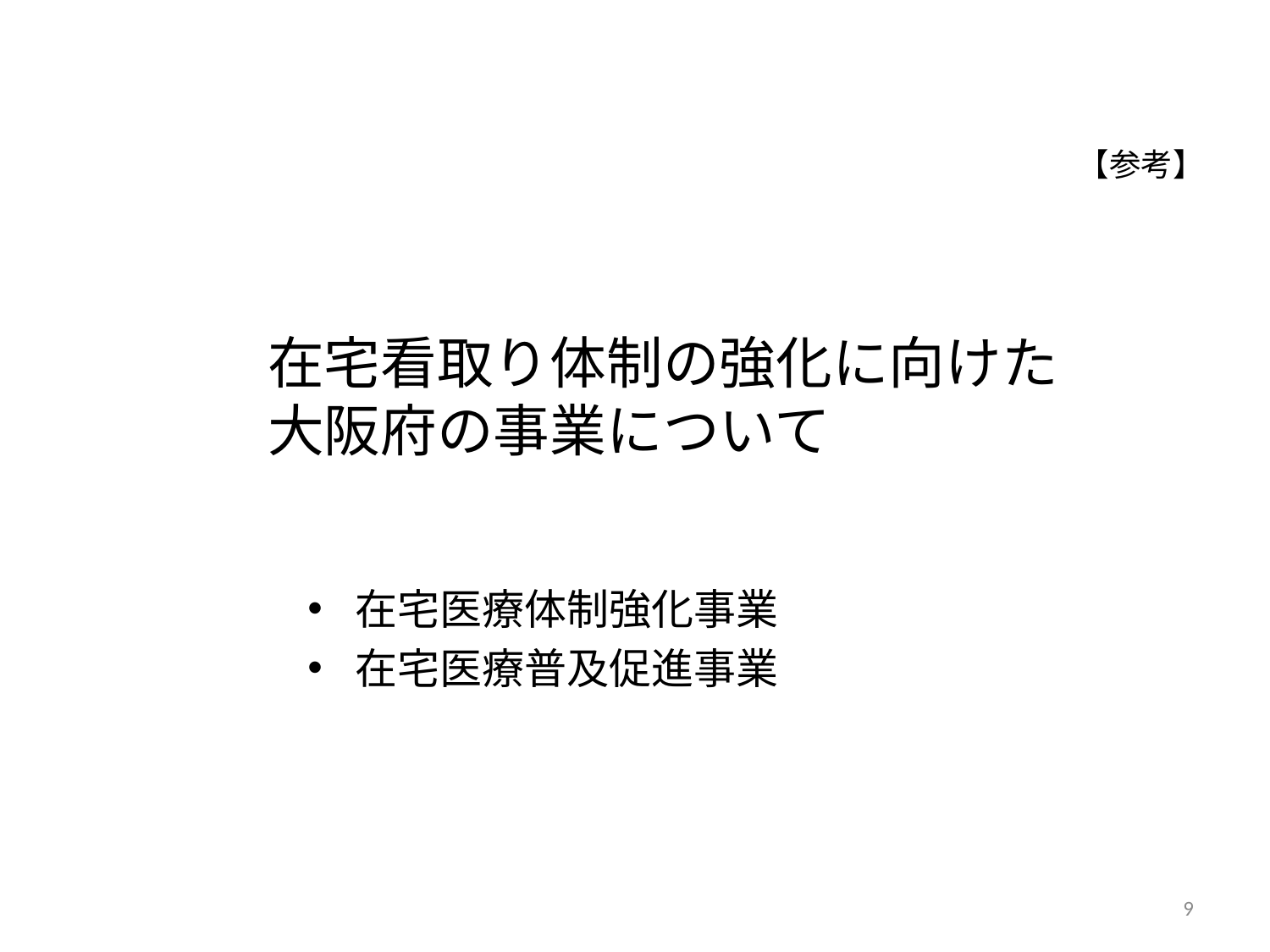

【参考】
# 在宅看取り体制の強化に向けた 大阪府の事業について
在宅医療体制強化事業
在宅医療普及促進事業
9